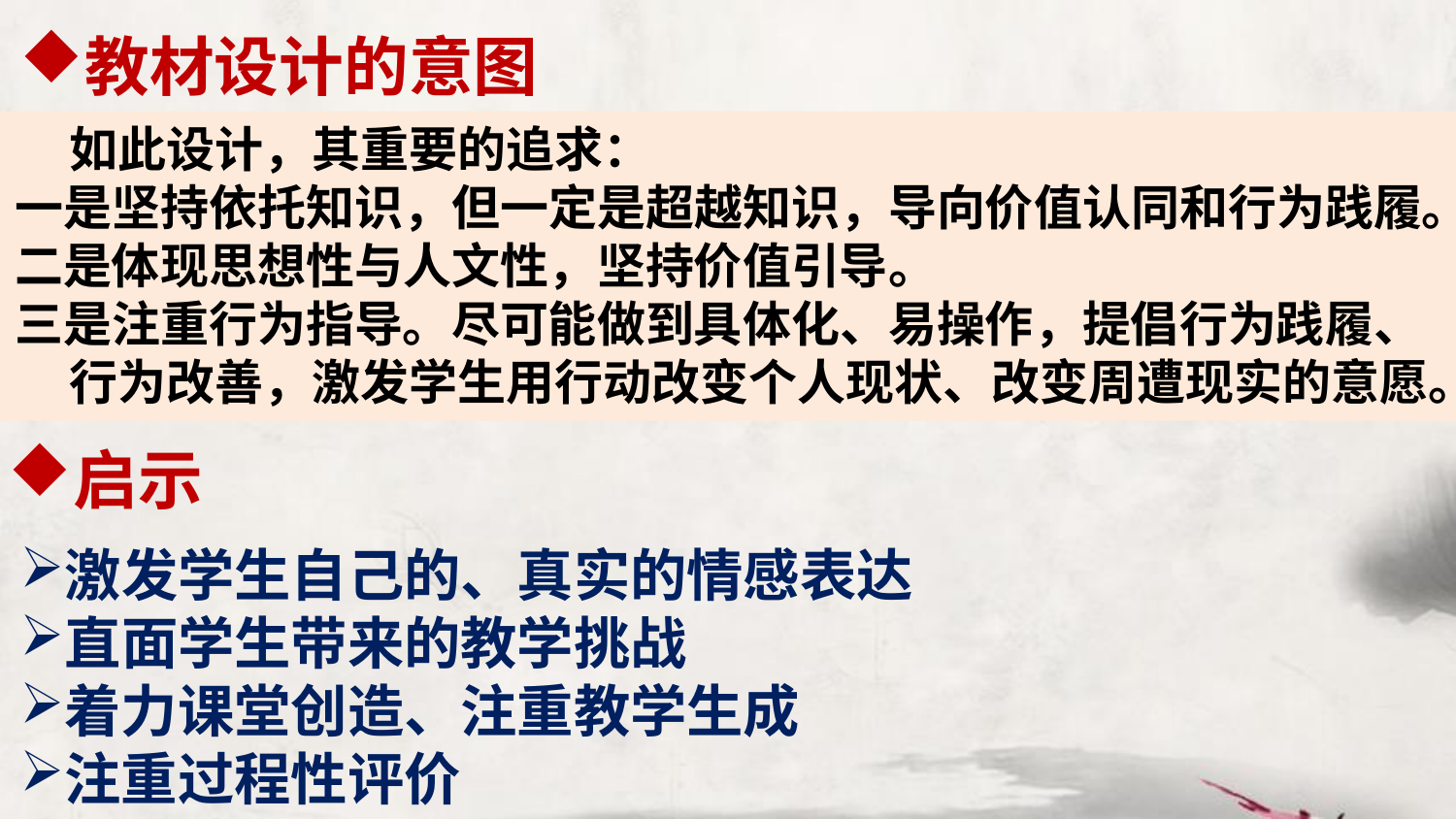

# 教材设计的意图
    如此设计，其重要的追求：
一是坚持依托知识，但一定是超越知识，导向价值认同和行为践履。
二是体现思想性与人文性，坚持价值引导。
三是注重行为指导。尽可能做到具体化、易操作，提倡行为践履、行为改善，激发学生用行动改变个人现状、改变周遭现实的意愿。
启示
激发学生自己的、真实的情感表达
直面学生带来的教学挑战
着力课堂创造、注重教学生成
注重过程性评价